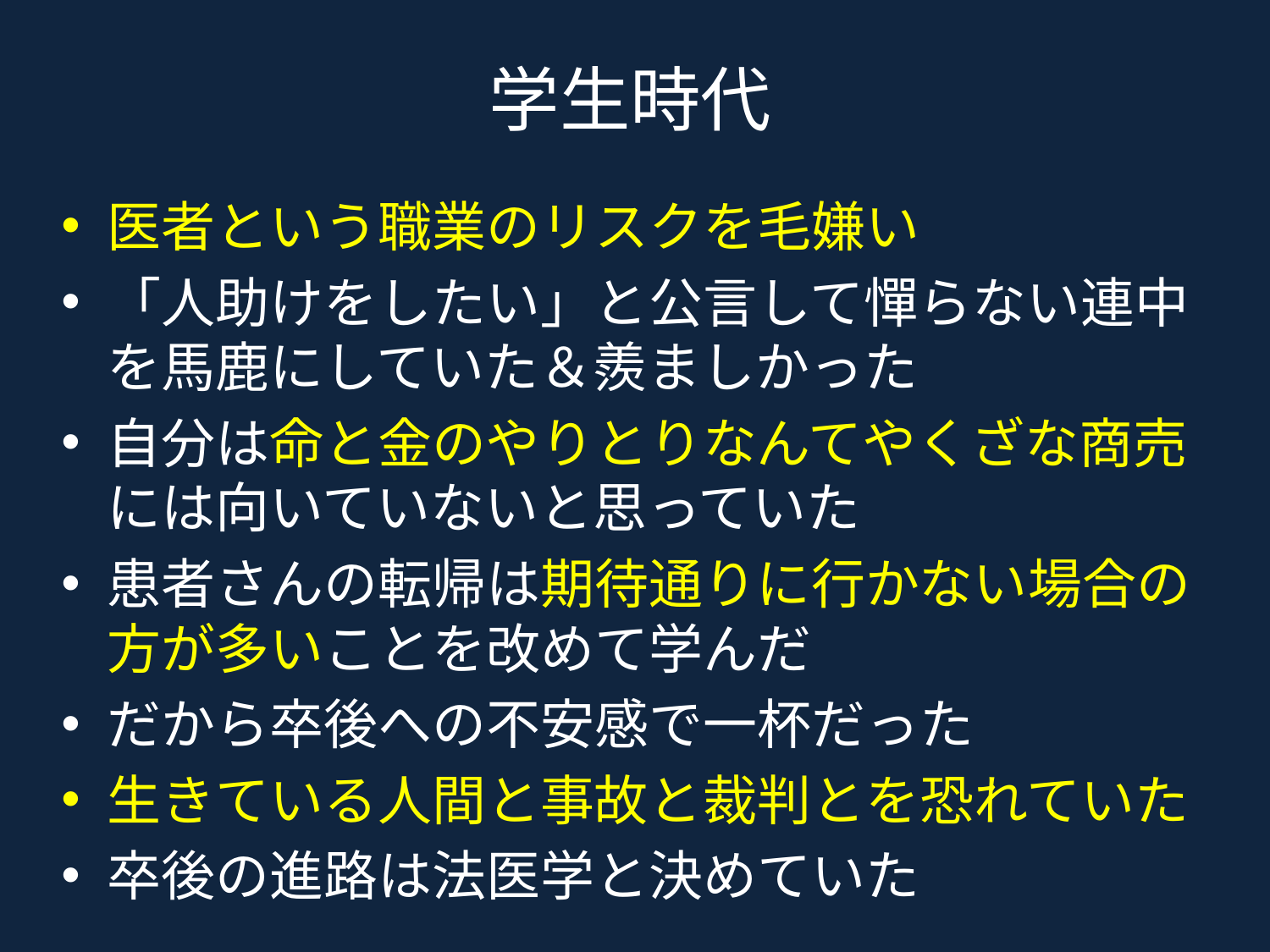

# 学生時代
医者という職業のリスクを毛嫌い
「人助けをしたい」と公言して憚らない連中を馬鹿にしていた＆羨ましかった
自分は命と金のやりとりなんてやくざな商売には向いていないと思っていた
患者さんの転帰は期待通りに行かない場合の方が多いことを改めて学んだ
だから卒後への不安感で一杯だった
生きている人間と事故と裁判とを恐れていた
卒後の進路は法医学と決めていた